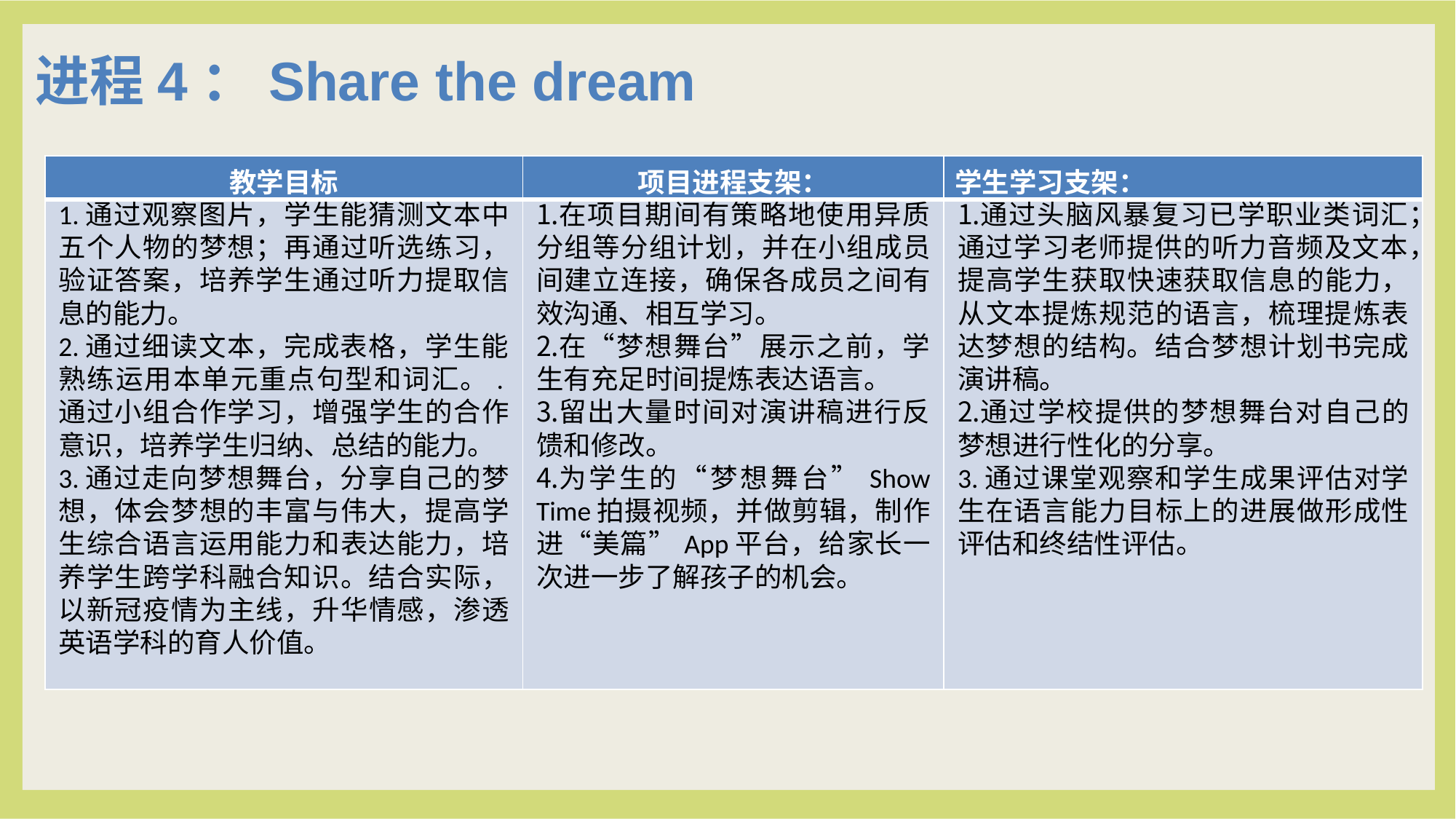

进程4：Share the dream
16
| 教学目标 | 项目进程支架： | 学生学习支架： |
| --- | --- | --- |
| 1.通过观察图片，学生能猜测文本中五个人物的梦想；再通过听选练习，验证答案，培养学生通过听力提取信息的能力。 2.通过细读文本，完成表格，学生能熟练运用本单元重点句型和词汇。.通过小组合作学习，增强学生的合作意识，培养学生归纳、总结的能力。 3.通过走向梦想舞台，分享自己的梦想，体会梦想的丰富与伟大，提高学生综合语言运用能力和表达能力，培养学生跨学科融合知识。结合实际，以新冠疫情为主线，升华情感，渗透英语学科的育人价值。 | 在项目期间有策略地使用异质分组等分组计划，并在小组成员间建立连接，确保各成员之间有效沟通、相互学习。 在“梦想舞台”展示之前，学生有充足时间提炼表达语言。 留出大量时间对演讲稿进行反馈和修改。 为学生的“梦想舞台”Show Time拍摄视频，并做剪辑，制作进“美篇”App平台，给家长一次进一步了解孩子的机会。 | 通过头脑风暴复习已学职业类词汇；通过学习老师提供的听力音频及文本，提高学生获取快速获取信息的能力，从文本提炼规范的语言，梳理提炼表达梦想的结构。结合梦想计划书完成演讲稿。 通过学校提供的梦想舞台对自己的梦想进行性化的分享。 3.通过课堂观察和学生成果评估对学生在语言能力目标上的进展做形成性评估和终结性评估。 |